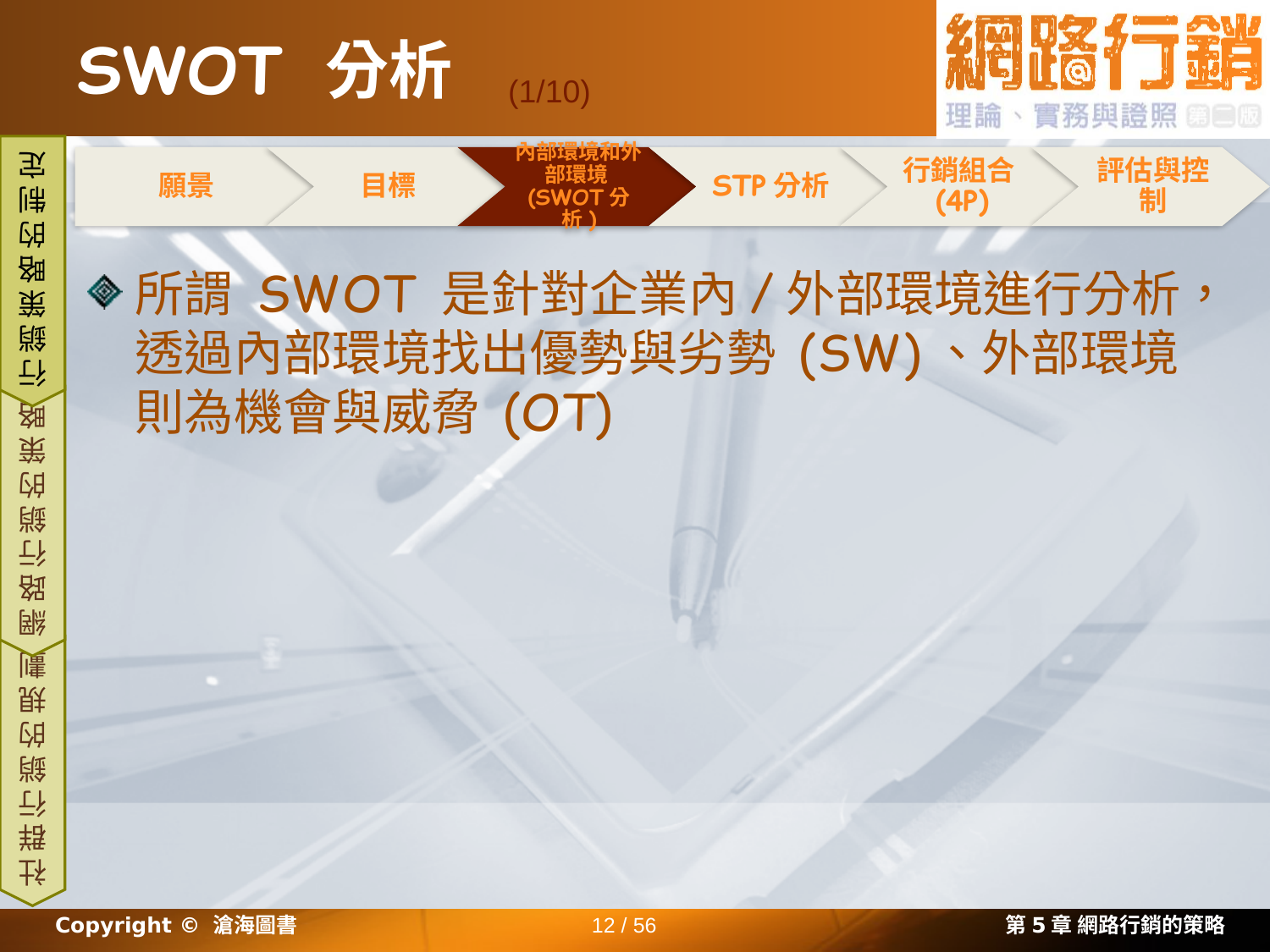

# SWOT 分析
(1/10)
願景
目標
內部環境和外部環境(SWOT分析)
STP分析
行銷組合(4P)
評估與控制
行銷策略的制定
所謂 SWOT 是針對企業內/外部環境進行分析，透過內部環境找出優勢與劣勢 (SW)、外部環境則為機會與威脅 (OT)

網路行銷的策略
社群行銷的規劃
Copyright © 滄海圖書
12 / 56
第5章 網路行銷的策略